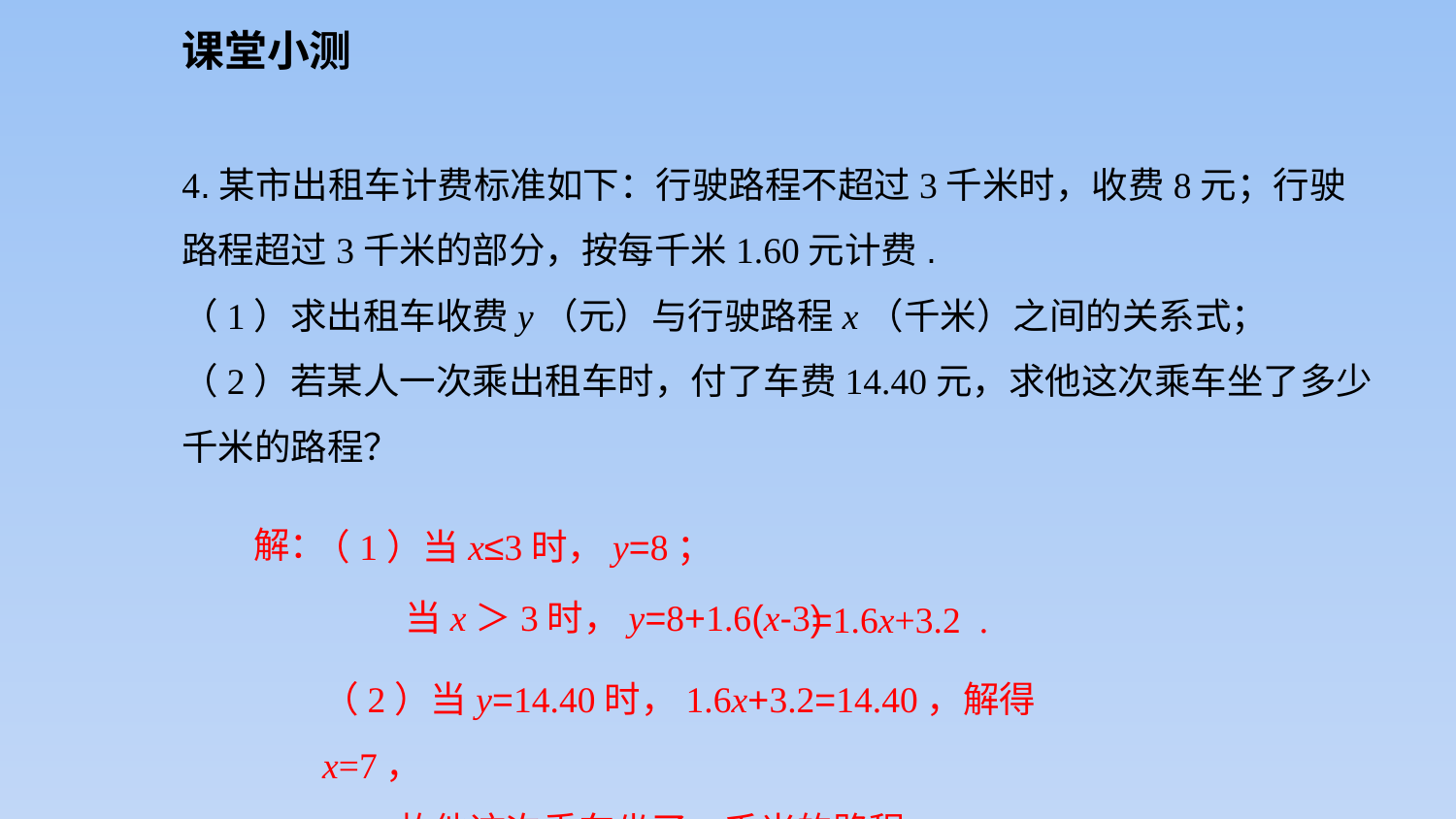

课堂小测
4.某市出租车计费标准如下：行驶路程不超过3千米时，收费8元；行驶路程超过3千米的部分，按每千米1.60元计费.
（1）求出租车收费y（元）与行驶路程x（千米）之间的关系式；
（2）若某人一次乘出租车时，付了车费14.40元，求他这次乘车坐了多少千米的路程？
解：
（1）当x≤3时，y=8；
当x＞3时，y=8+1.6(x-3)
=1.6x+3.2  .
（2）当y=14.40时，1.6x+3.2=14.40，解得x=7，
        故他这次乘车坐了7千米的路程.